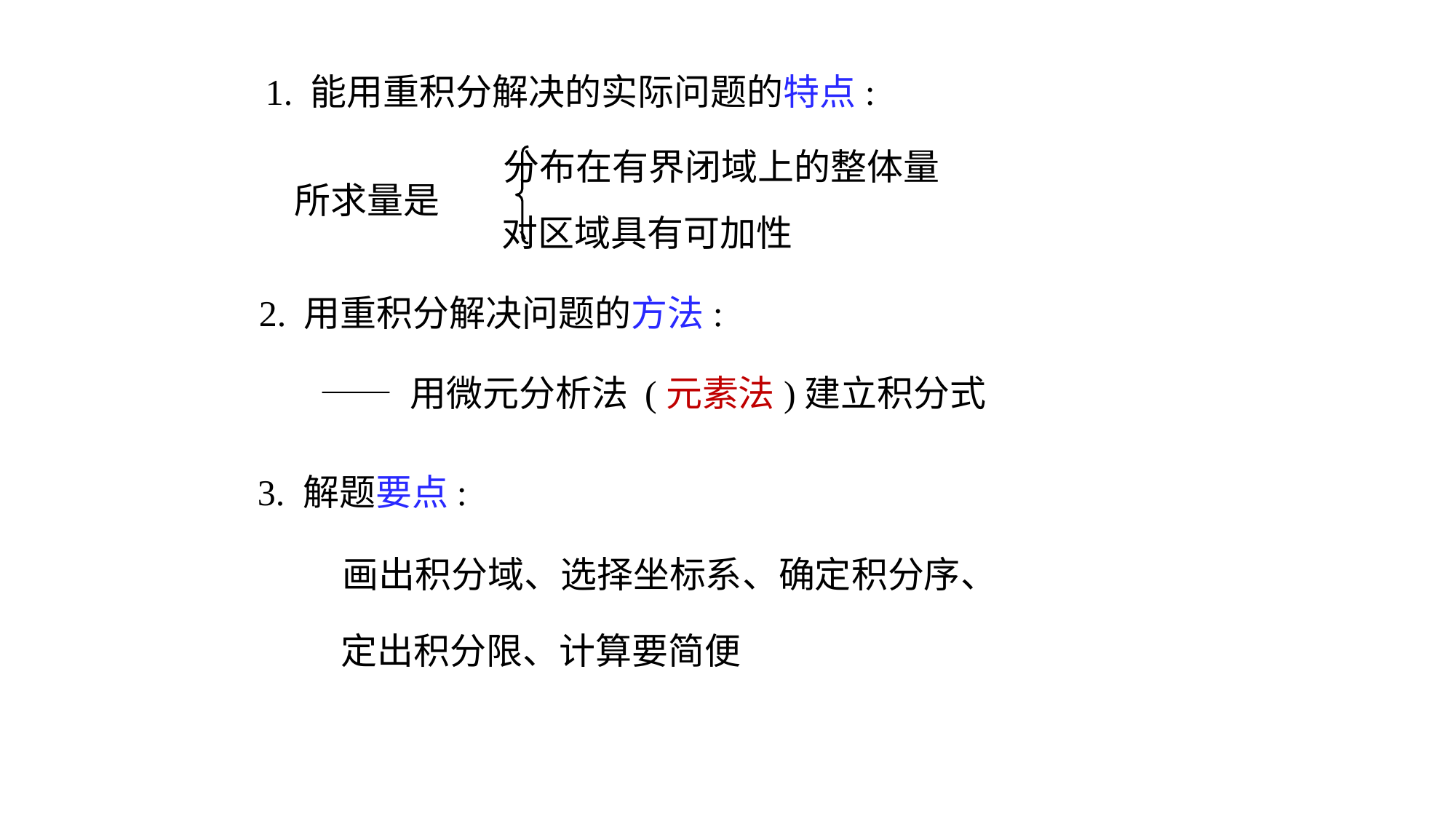

# 1. 能用重积分解决的实际问题的特点:
分布在有界闭域上的整体量

所求量是
对区域具有可加性
2. 用重积分解决问题的方法:
—— 用微元分析法 (元素法)建立积分式
3. 解题要点:
画出积分域、选择坐标系、确定积分序、
定出积分限、计算要简便